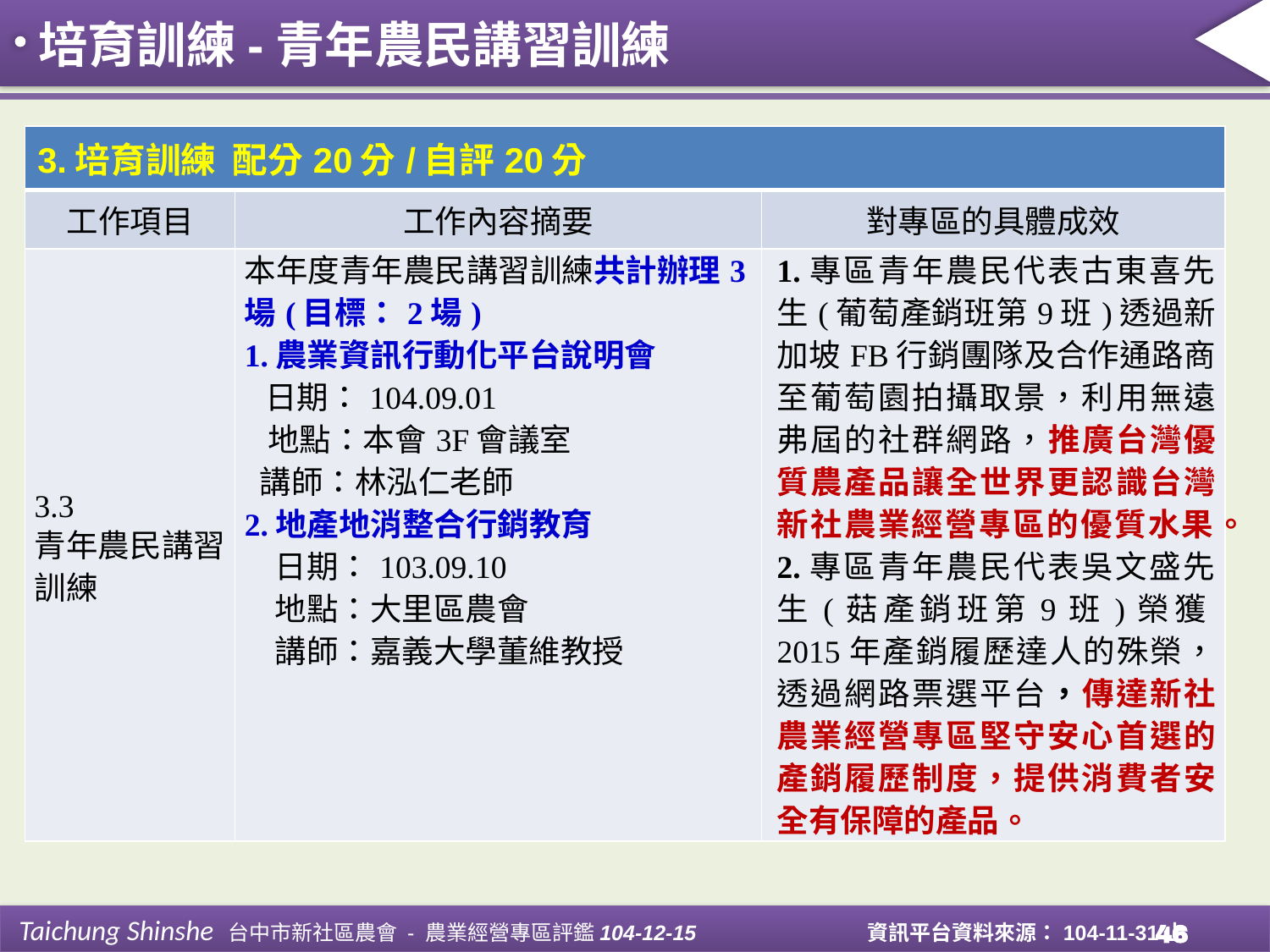

培育訓練-青年農民講習訓練

| 3.培育訓練 配分20分/自評20分 |  |  |
| --- | --- | --- |
| 工作項目 | 工作內容摘要 | 對專區的具體成效 |
| 3.3 青年農民講習訓練 | 本年度青年農民講習訓練共計辦理3場(目標：2場) 1.農業資訊行動化平台說明會 日期：104.09.01 地點：本會3F會議室 講師：林泓仁老師 2.地產地消整合行銷教育 日期：103.09.10 地點：大里區農會 講師：嘉義大學董維教授 | 1.專區青年農民代表古東喜先生(葡萄產銷班第9班)透過新加坡FB行銷團隊及合作通路商至葡萄園拍攝取景，利用無遠弗屆的社群網路，推廣台灣優質農產品讓全世界更認識台灣新社農業經營專區的優質水果。 2.專區青年農民代表吳文盛先生(菇產銷班第9班)榮獲2015年產銷履歷達人的殊榮，透過網路票選平台，傳達新社農業經營專區堅守安心首選的產銷履歷制度，提供消費者安全有保障的產品。 |